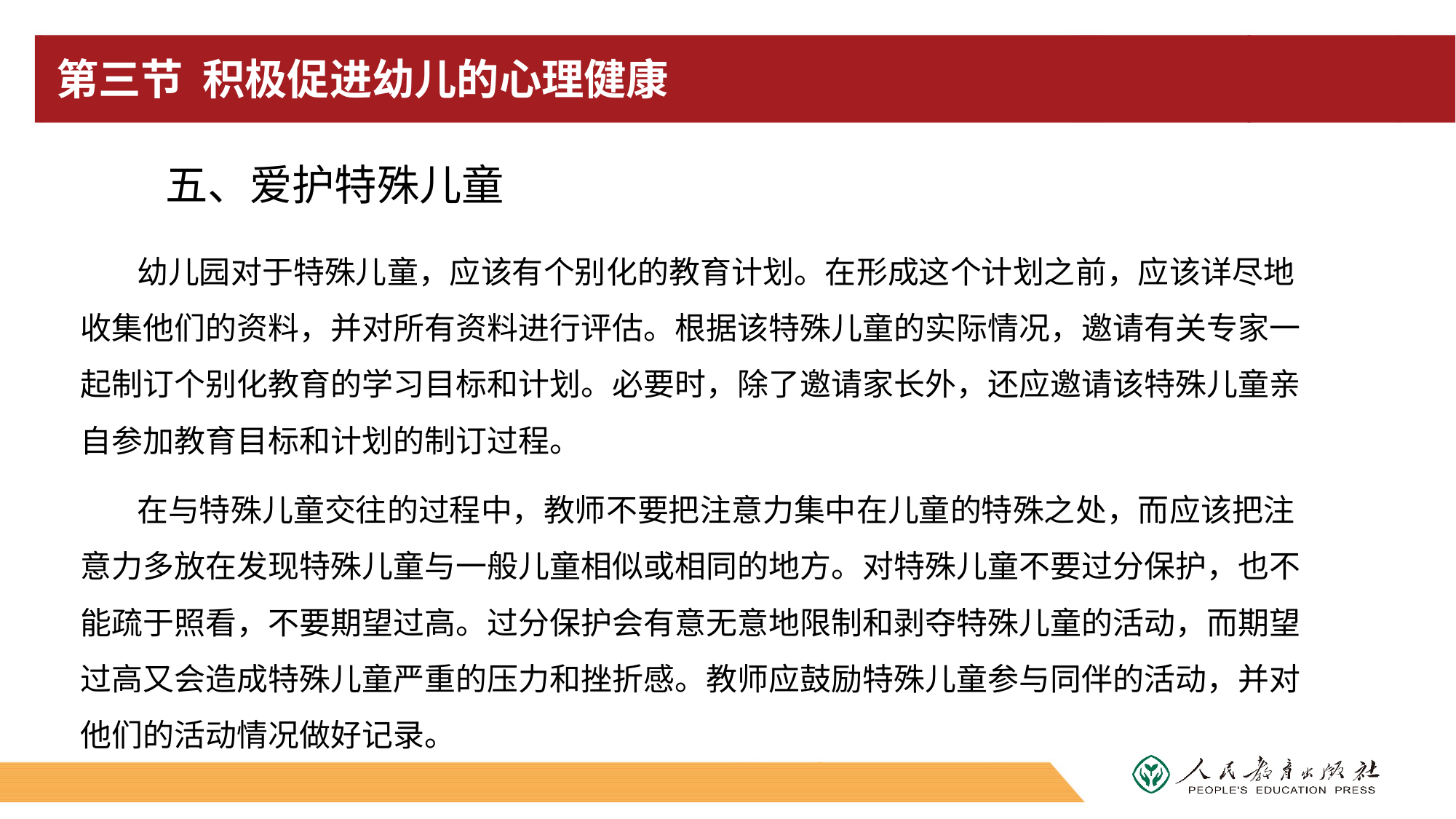

# 第三节  积极促进幼儿的心理健康
五、爱护特殊儿童
幼儿园对于特殊儿童，应该有个别化的教育计划。在形成这个计划之前，应该详尽地收集他们的资料，并对所有资料进行评估。根据该特殊儿童的实际情况，邀请有关专家一起制订个别化教育的学习目标和计划。必要时，除了邀请家长外，还应邀请该特殊儿童亲自参加教育目标和计划的制订过程。
在与特殊儿童交往的过程中，教师不要把注意力集中在儿童的特殊之处，而应该把注意力多放在发现特殊儿童与一般儿童相似或相同的地方。对特殊儿童不要过分保护，也不能疏于照看，不要期望过高。过分保护会有意无意地限制和剥夺特殊儿童的活动，而期望过高又会造成特殊儿童严重的压力和挫折感。教师应鼓励特殊儿童参与同伴的活动，并对他们的活动情况做好记录。